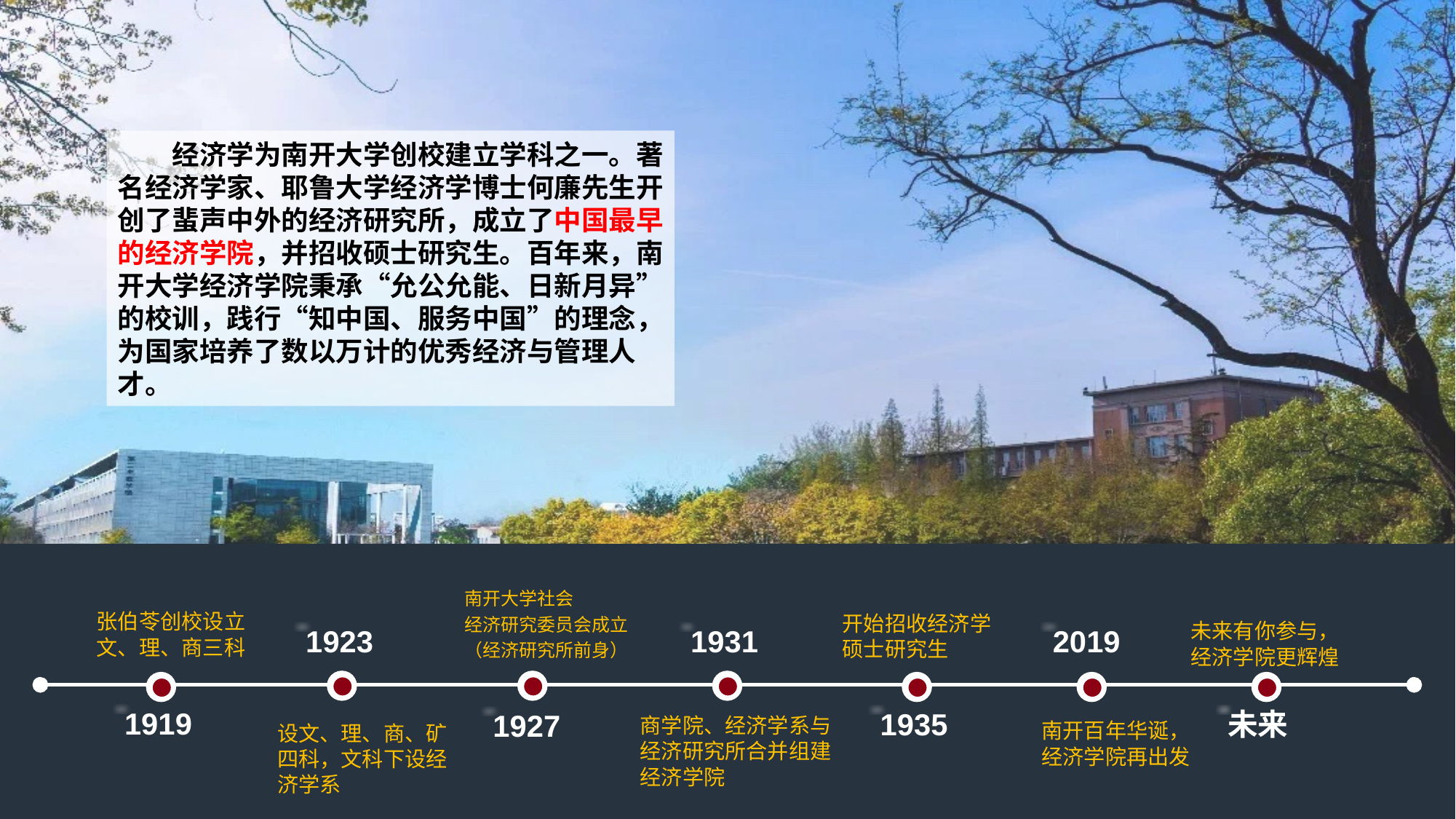

经济学为南开大学创校建立学科之一。著名经济学家、耶鲁大学经济学博士何廉先生开创了蜚声中外的经济研究所，成立了中国最早的经济学院，并招收硕士研究生。百年来，南开大学经济学院秉承“允公允能、日新月异”的校训，践行“知中国、服务中国”的理念，为国家培养了数以万计的优秀经济与管理人才。

南开大学社会
经济研究委员会成立
（经济研究所前身）
张伯苓创校设立文、理、商三科
开始招收经济学
硕士研究生
未来有你参与，
经济学院更辉煌
1931
2019
1923

1919
1935
未来
1927
商学院、经济学系与经济研究所合并组建经济学院
南开百年华诞，
经济学院再出发

设文、理、商、矿四科，文科下设经济学系